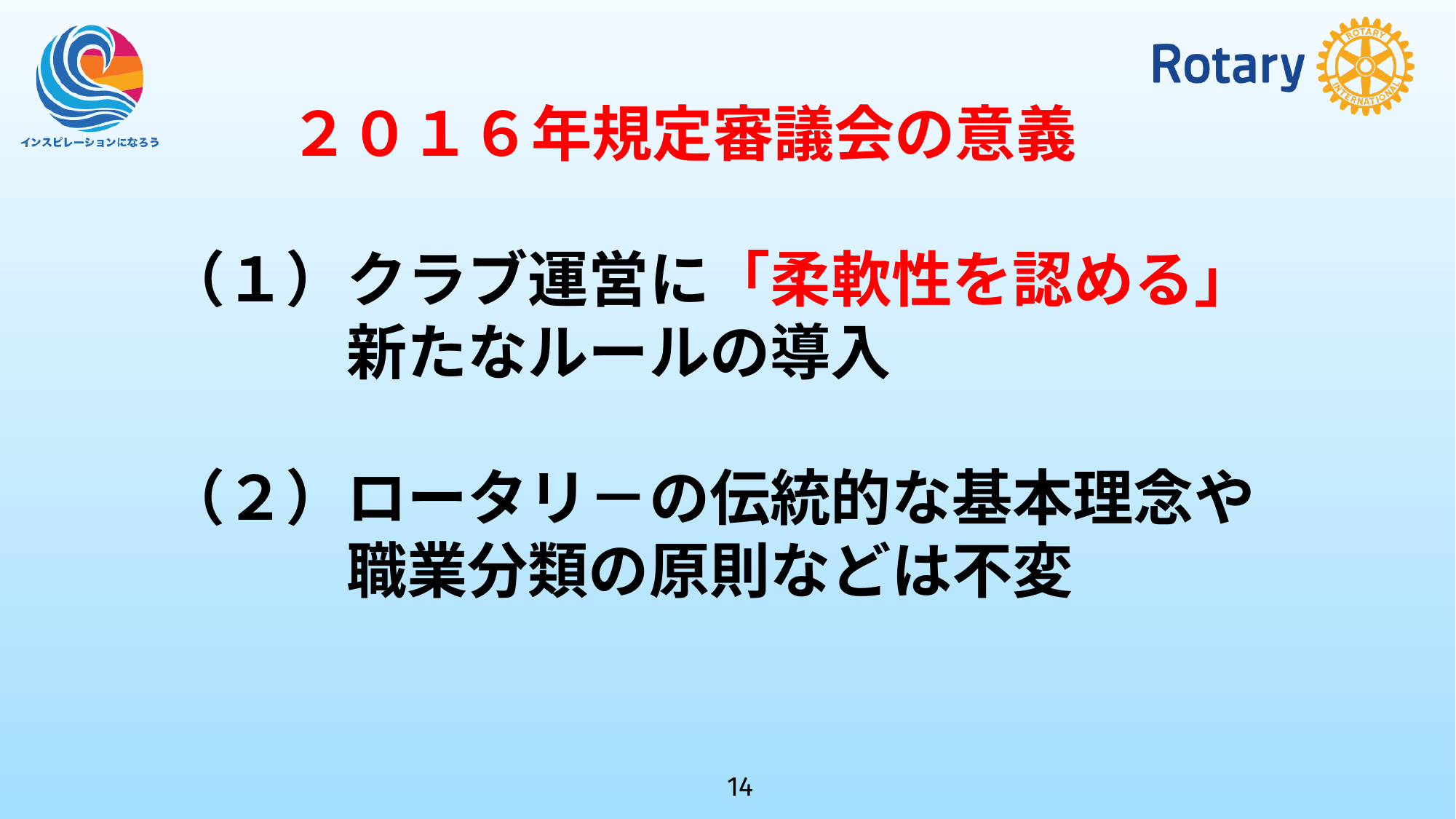

２０１６年規定審議会の意義
　　（１）クラブ運営に「柔軟性を認める」
　　　　　新たなルールの導入
　　（２）ロータリ－の伝統的な基本理念や
　　　　　職業分類の原則などは不変
14